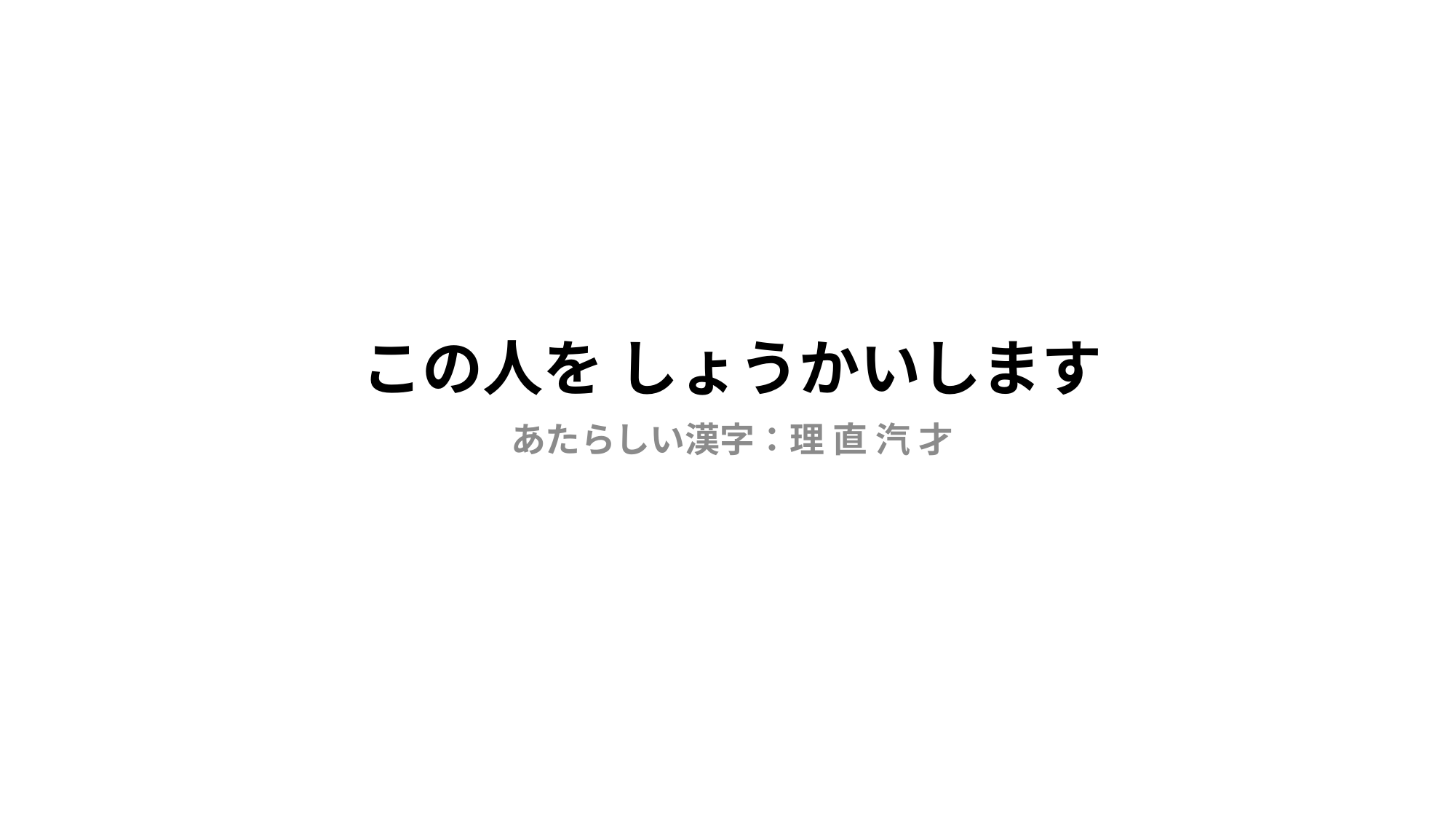

# この人を しょうかいします
あたらしい漢字：理 直 汽 才